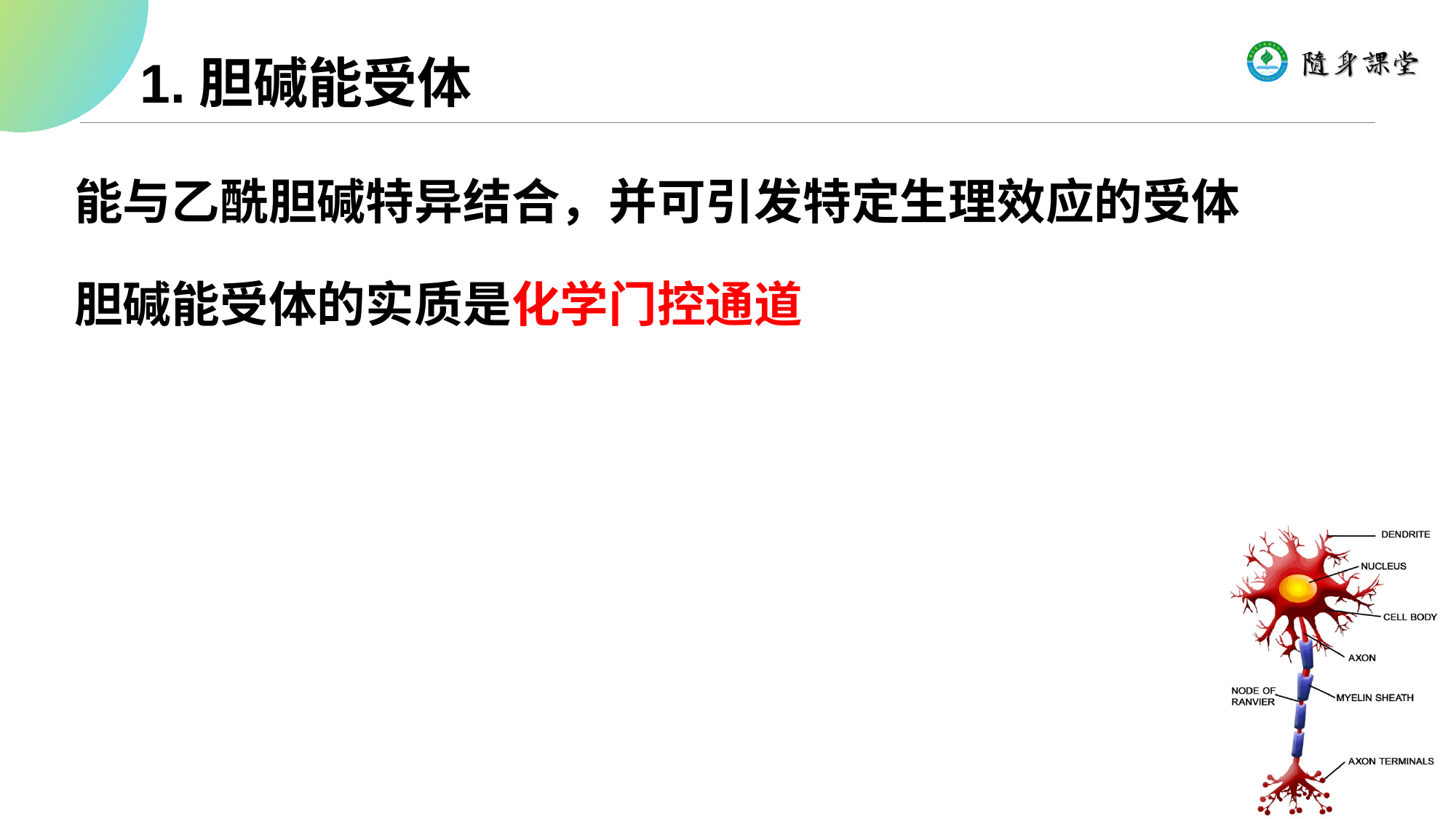

1.胆碱能受体
能与乙酰胆碱特异结合，并可引发特定生理效应的受体
胆碱能受体的实质是化学门控通道